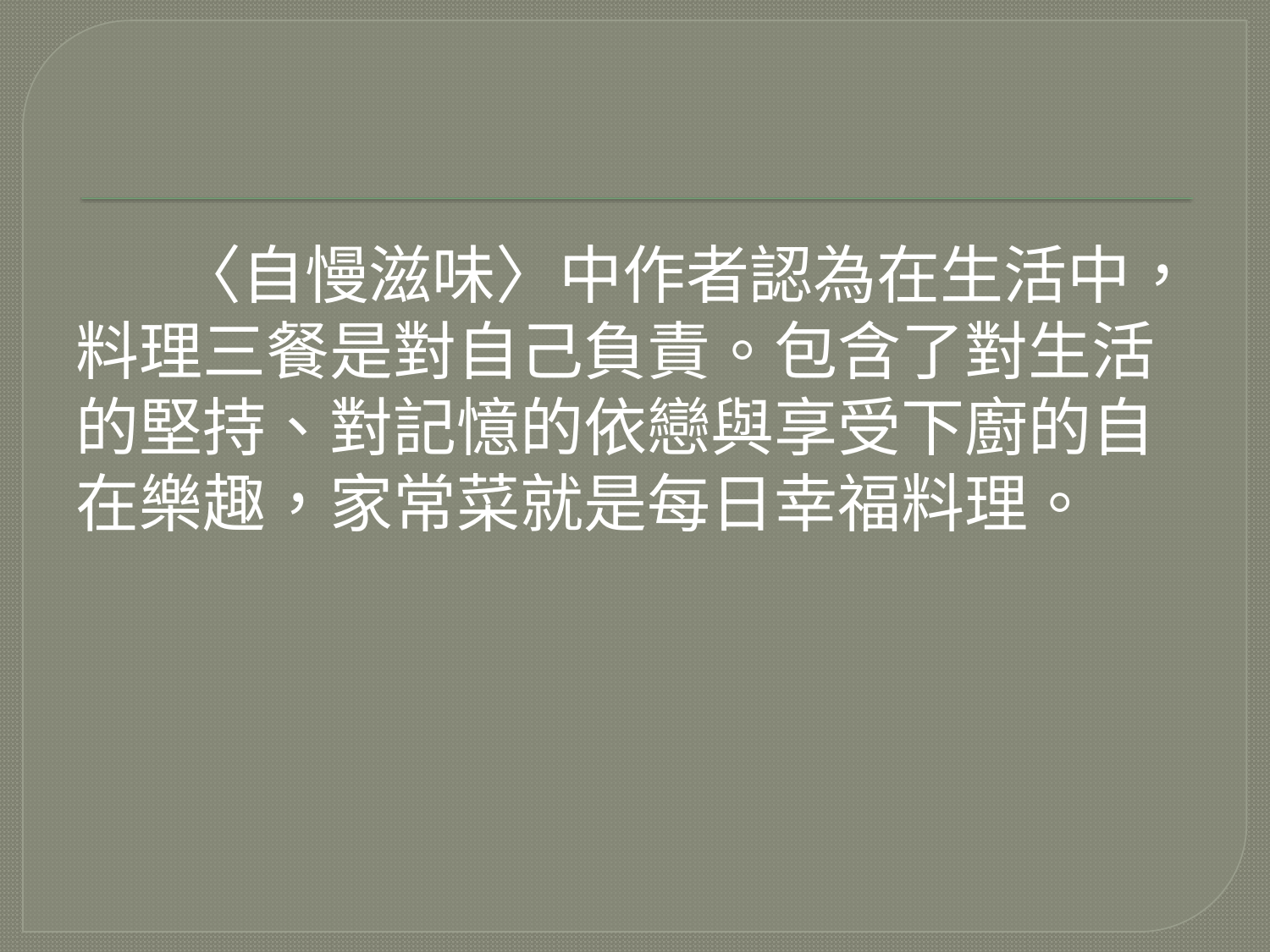

#
       〈自慢滋味〉中作者認為在生活中，料理三餐是對自己負責。包含了對生活的堅持、對記憶的依戀與享受下廚的自在樂趣，家常菜就是每日幸福料理。